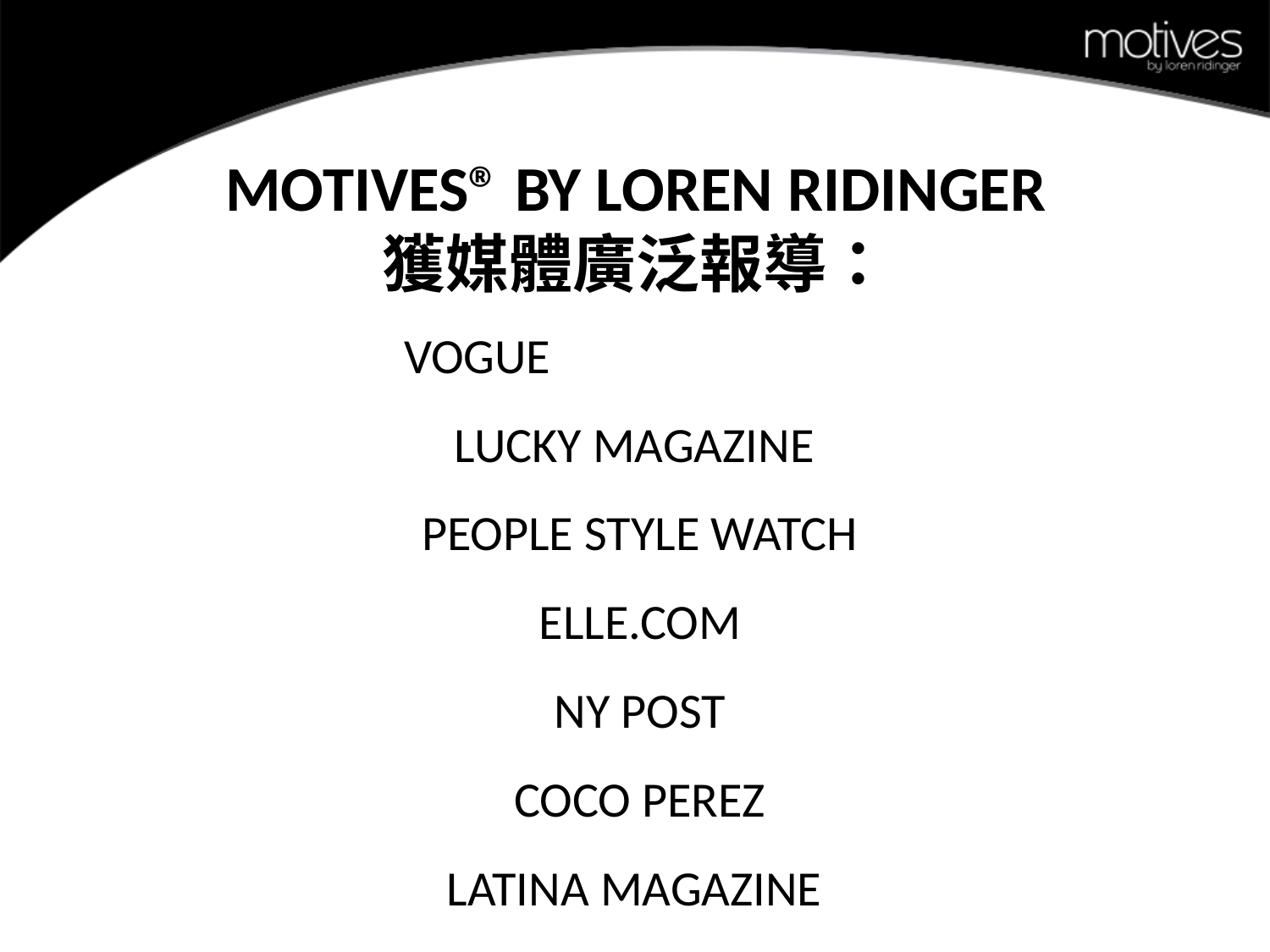

MOTIVES® BY LOREN RIDINGER
獲媒體廣泛報導：
VOGUE

LUCKY MAGAZINE

PEOPLE STYLE WATCH

ELLE.COM

NY POST

COCO PEREZ

LATINA MAGAZINE